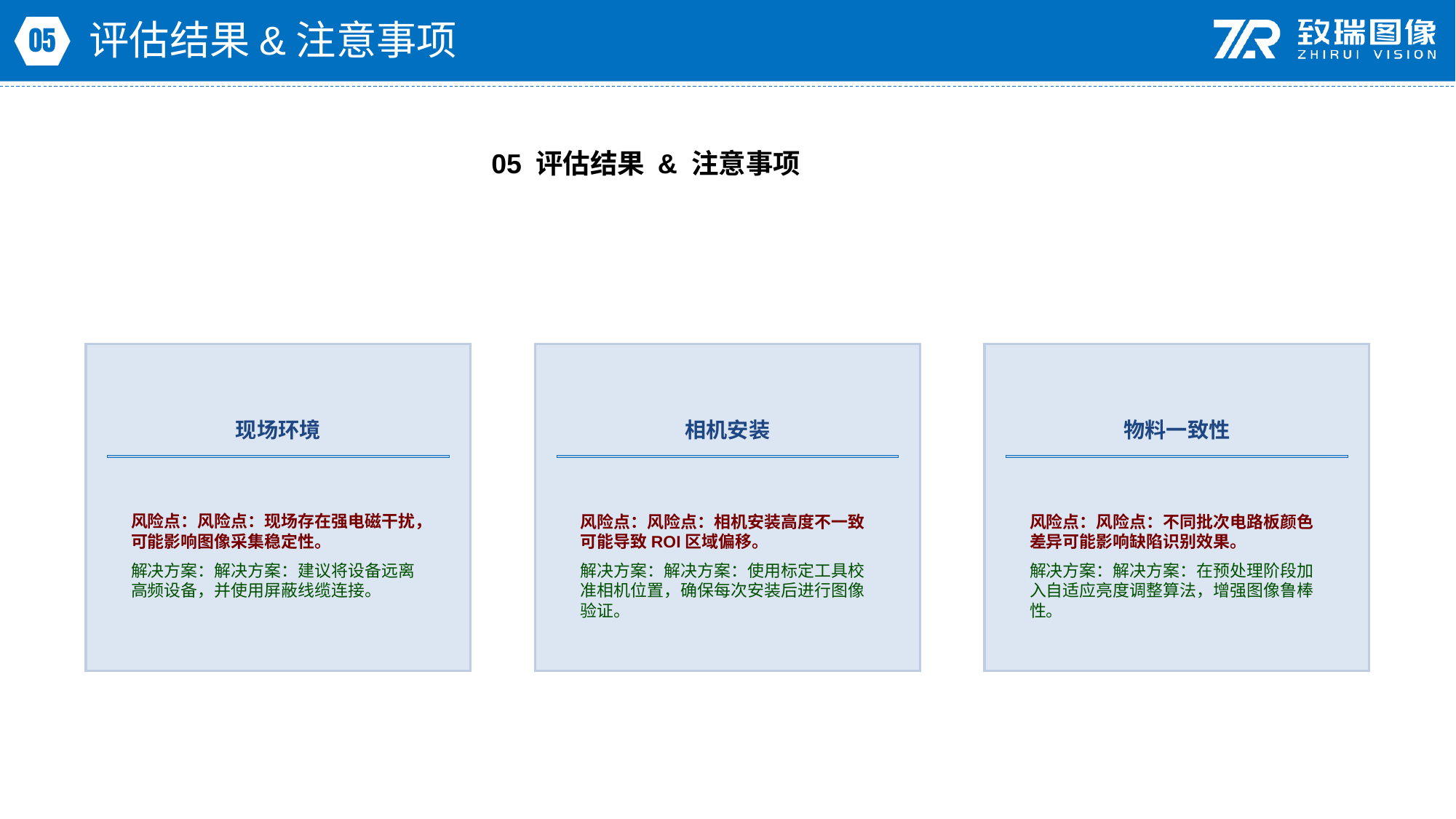

评估结果&注意事项
05

05 评估结果 & 注意事项

现场环境

相机安装

物料一致性

风险点：风险点：现场存在强电磁干扰，可能影响图像采集稳定性。
解决方案：解决方案：建议将设备远离高频设备，并使用屏蔽线缆连接。

风险点：风险点：相机安装高度不一致可能导致ROI区域偏移。
解决方案：解决方案：使用标定工具校准相机位置，确保每次安装后进行图像验证。

风险点：风险点：不同批次电路板颜色差异可能影响缺陷识别效果。
解决方案：解决方案：在预处理阶段加入自适应亮度调整算法，增强图像鲁棒性。